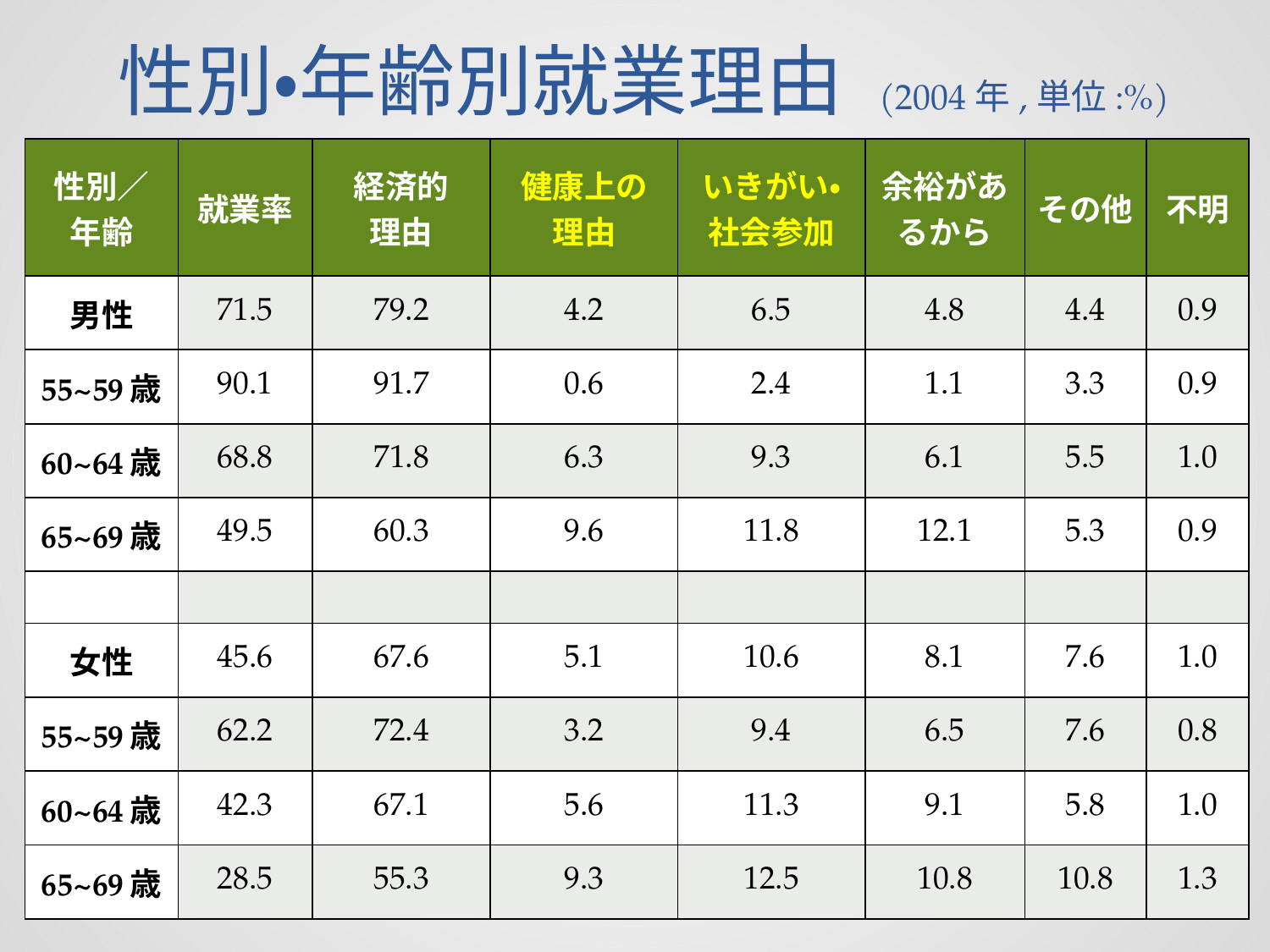

# 性別・年齢別就業理由 (2004年,単位:%)
| 性別／ 年齢 | 就業率 | 経済的 理由 | 健康上の 理由 | いきがい・社会参加 | 余裕があるから | その他 | 不明 |
| --- | --- | --- | --- | --- | --- | --- | --- |
| 男性 | 71.5 | 79.2 | 4.2 | 6.5 | 4.8 | 4.4 | 0.9 |
| 55~59歳 | 90.1 | 91.7 | 0.6 | 2.4 | 1.1 | 3.3 | 0.9 |
| 60~64歳 | 68.8 | 71.8 | 6.3 | 9.3 | 6.1 | 5.5 | 1.0 |
| 65~69歳 | 49.5 | 60.3 | 9.6 | 11.8 | 12.1 | 5.3 | 0.9 |
|  |  |  |  |  |  |  |  |
| 女性 | 45.6 | 67.6 | 5.1 | 10.6 | 8.1 | 7.6 | 1.0 |
| 55~59歳 | 62.2 | 72.4 | 3.2 | 9.4 | 6.5 | 7.6 | 0.8 |
| 60~64歳 | 42.3 | 67.1 | 5.6 | 11.3 | 9.1 | 5.8 | 1.0 |
| 65~69歳 | 28.5 | 55.3 | 9.3 | 12.5 | 10.8 | 10.8 | 1.3 |